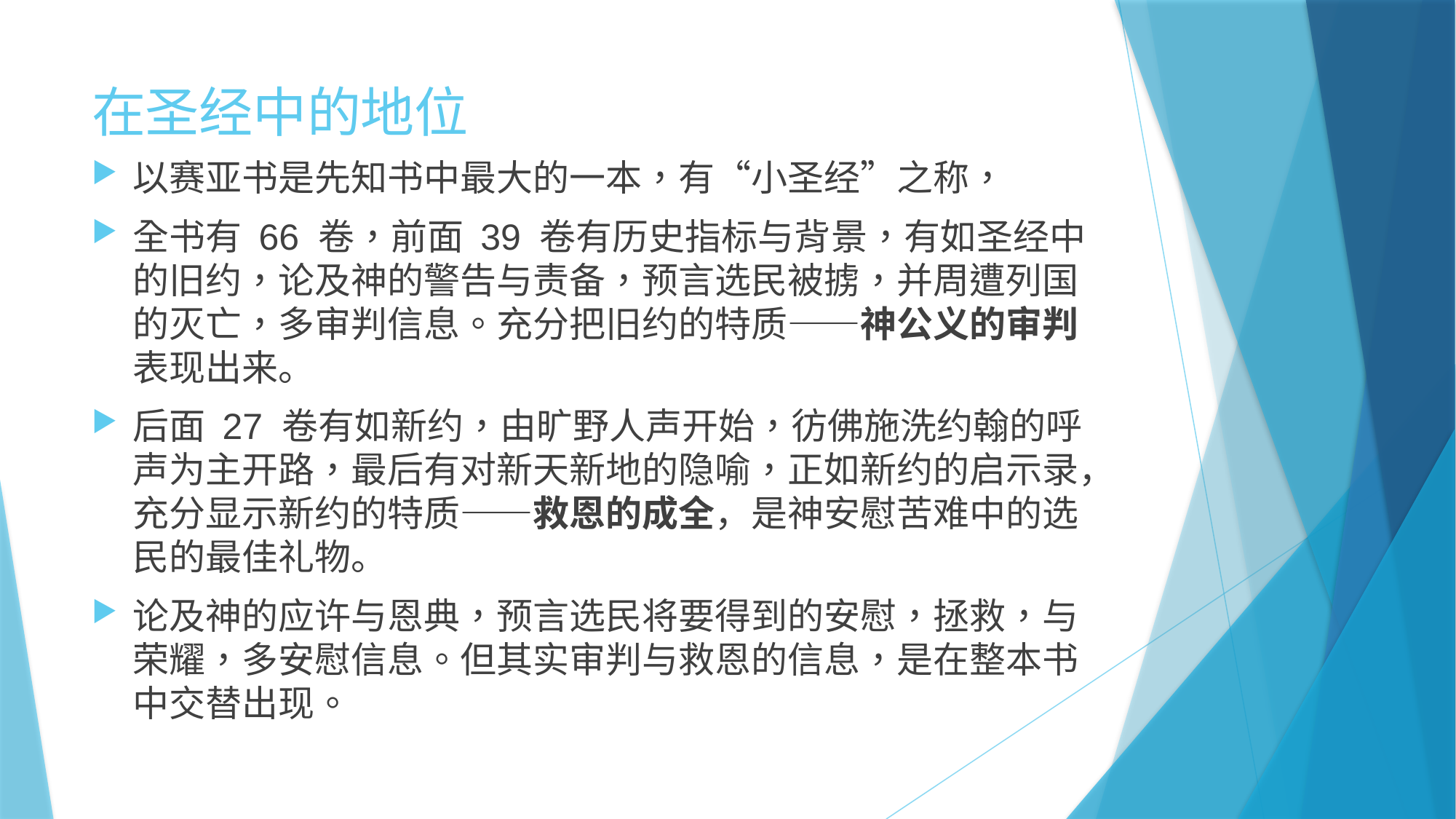

# 在圣经中的地位
以赛亚书是先知书中最大的一本，有“小圣经”之称，
全书有 66 卷，前面 39 卷有历史指标与背景，有如圣经中的旧约，论及神的警告与责备，预言选民被掳，并周遭列国的灭亡，多审判信息。充分把旧约的特质——神公义的审判表现出来。
后面 27 卷有如新约，由旷野人声开始，彷佛施洗约翰的呼声为主开路，最后有对新天新地的隐喻，正如新约的启示录，充分显示新约的特质——救恩的成全，是神安慰苦难中的选民的最佳礼物。
论及神的应许与恩典，预言选民将要得到的安慰，拯救，与荣耀，多安慰信息。但其实审判与救恩的信息，是在整本书中交替出现。